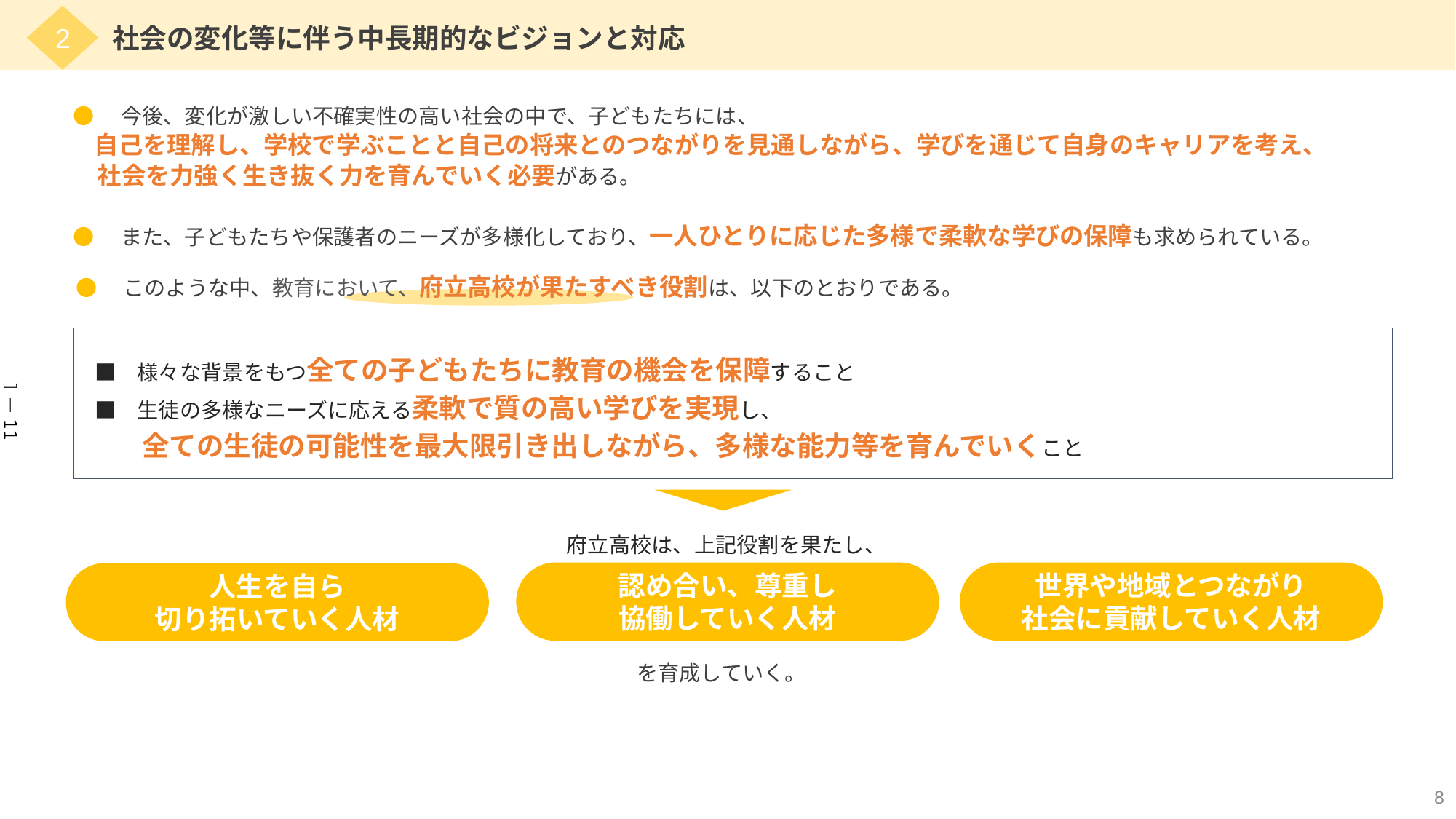

2
社会の変化等に伴う中長期的なビジョンと対応
●　今後、変化が激しい不確実性の高い社会の中で、子どもたちには、
　自己を理解し、学校で学ぶことと自己の将来とのつながりを見通しながら、学びを通じて自身のキャリアを考え、
　社会を力強く生き抜く力を育んでいく必要がある。

●　また、子どもたちや保護者のニーズが多様化しており、一人ひとりに応じた多様で柔軟な学びの保障も求められている。
●　このような中、教育において、府立高校が果たすべき役割は、以下のとおりである。

　■　様々な背景をもつ全ての子どもたちに教育の機会を保障すること
　■　生徒の多様なニーズに応える柔軟で質の高い学びを実現し、
　　　 全ての生徒の可能性を最大限引き出しながら、多様な能力等を育んでいくこと
１－11

 府立高校は、上記役割を果たし、

を育成していく。
世界や地域とつながり
社会に貢献していく人材
認め合い、尊重し
協働していく人材
人生を自ら
切り拓いていく人材
8